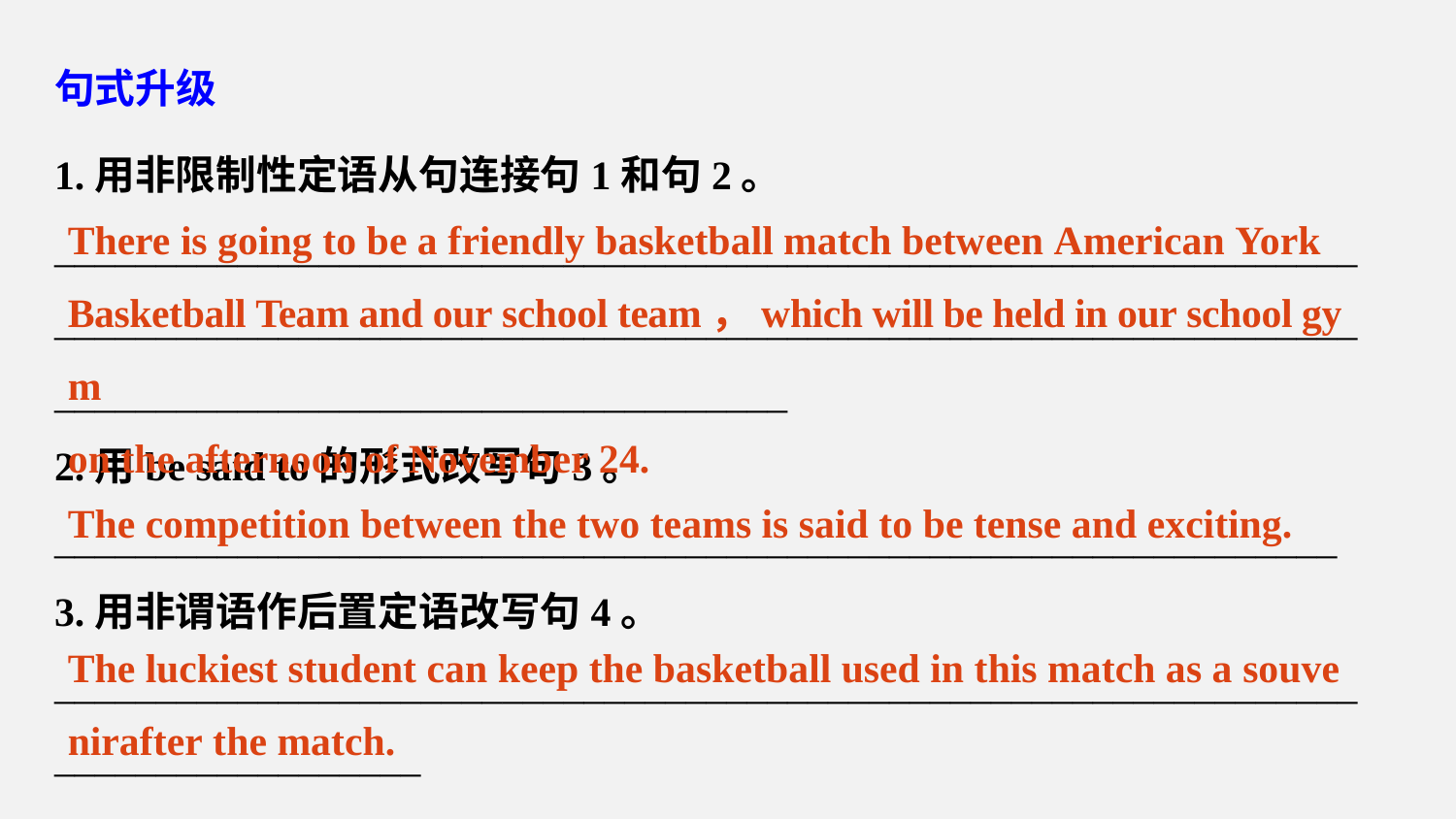

句式升级
1.用非限制性定语从句连接句1和句2。
____________________________________________________________________________________________________________________________________________________________________
2.用be said to的形式改写句3。
_______________________________________________________________
3.用非谓语作后置定语改写句4。
__________________________________________________________________________________
There is going to be a friendly basketball match between American York
Basketball Team and our school team，which will be held in our school gym
on the afternoon of November 24.
The competition between the two teams is said to be tense and exciting.
The luckiest student can keep the basketball used in this match as a souvenirafter the match.